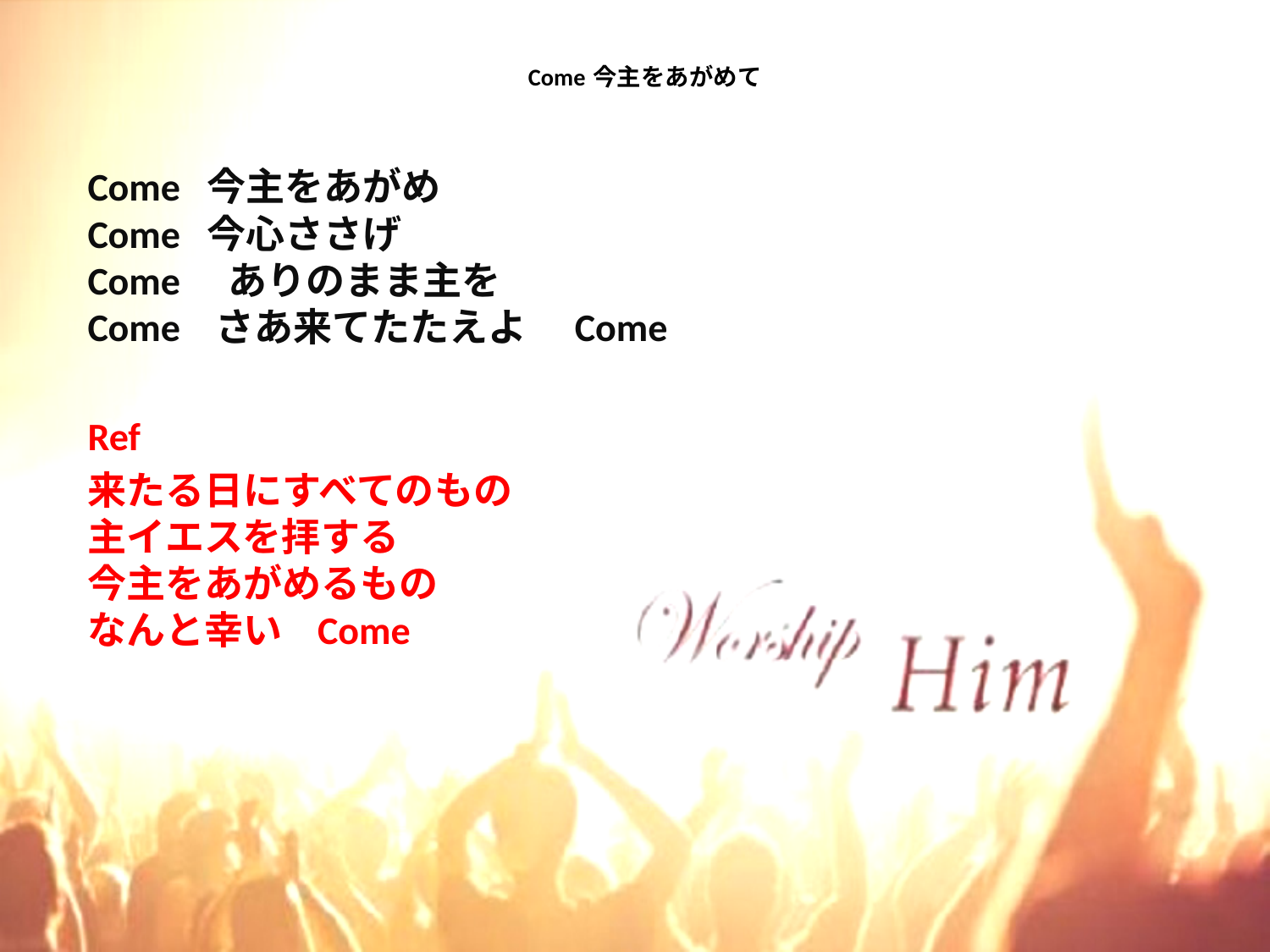

# Come 今主をあがめて
Come  今主をあがめ
Come  今心ささげ
Come　ありのまま主を
Come   さあ来てたたえよ　Come

Ref
来たる日にすべてのもの                 主イエスを拝する
今主をあがめるもの                          なんと幸い   Come